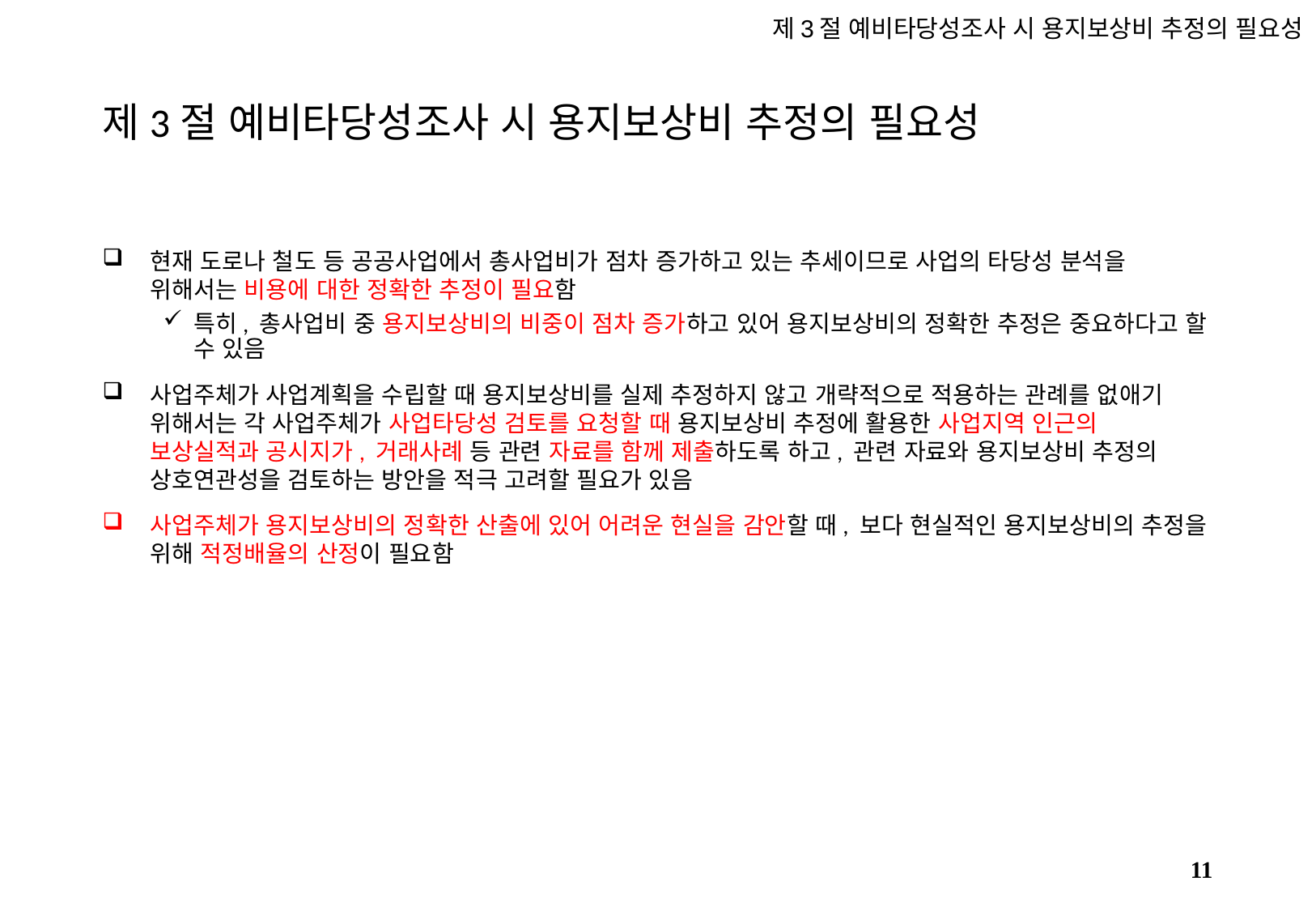

제3절 예비타당성조사 시 용지보상비 추정의 필요성

# 제3절 예비타당성조사 시 용지보상비 추정의 필요성
현재 도로나 철도 등 공공사업에서 총사업비가 점차 증가하고 있는 추세이므로 사업의 타당성 분석을 위해서는 비용에 대한 정확한 추정이 필요함
특히, 총사업비 중 용지보상비의 비중이 점차 증가하고 있어 용지보상비의 정확한 추정은 중요하다고 할 수 있음
사업주체가 사업계획을 수립할 때 용지보상비를 실제 추정하지 않고 개략적으로 적용하는 관례를 없애기 위해서는 각 사업주체가 사업타당성 검토를 요청할 때 용지보상비 추정에 활용한 사업지역 인근의 보상실적과 공시지가, 거래사례 등 관련 자료를 함께 제출하도록 하고, 관련 자료와 용지보상비 추정의 상호연관성을 검토하는 방안을 적극 고려할 필요가 있음
사업주체가 용지보상비의 정확한 산출에 있어 어려운 현실을 감안할 때, 보다 현실적인 용지보상비의 추정을 위해 적정배율의 산정이 필요함
11